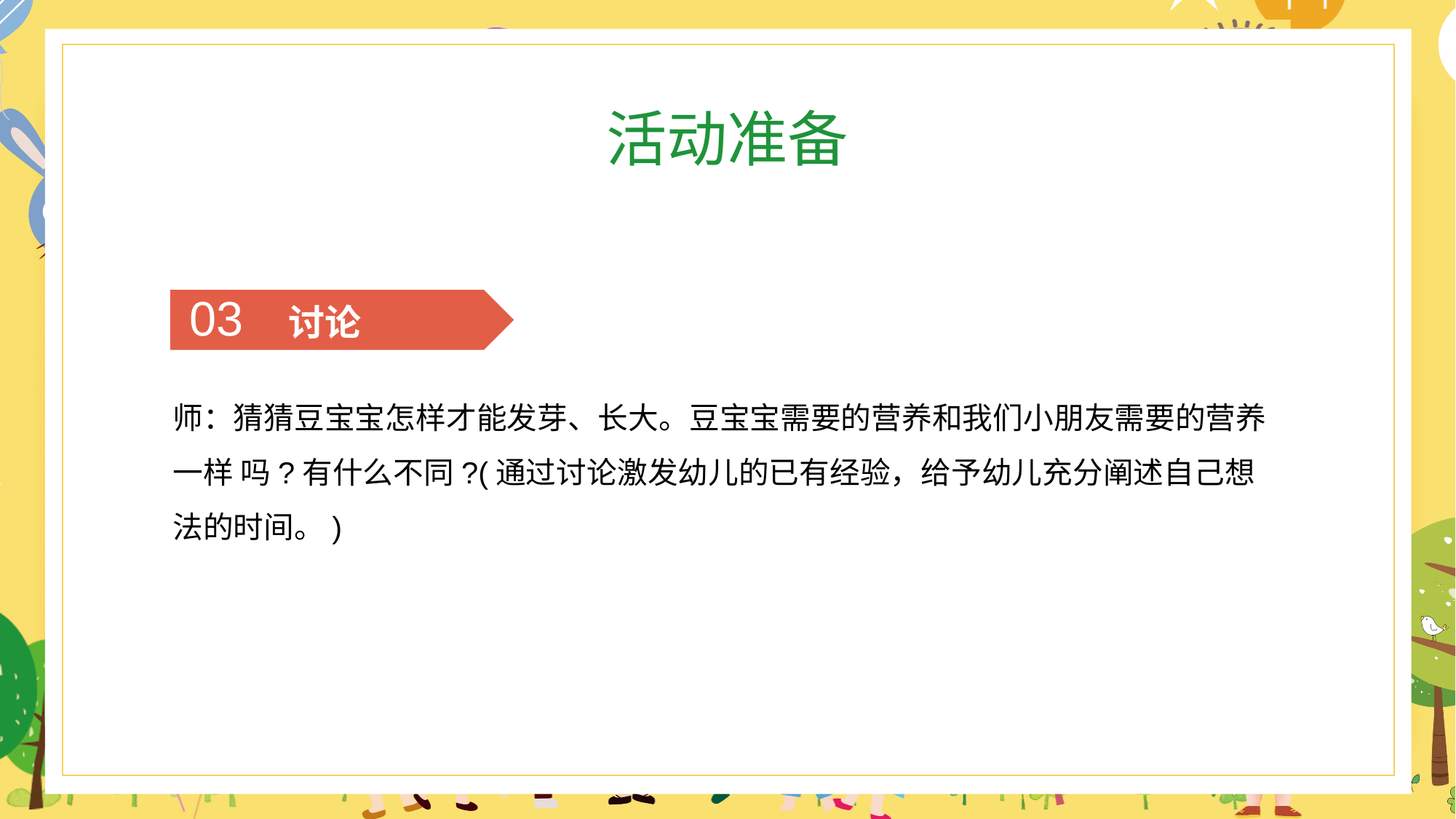

活动准备
03
讨论

师：猜猜豆宝宝怎样才能发芽、长大。豆宝宝需要的营养和我们小朋友需要的营养一样 吗?有什么不同?(通过讨论激发幼儿的已有经验，给予幼儿充分阐述自己想法的时间。)